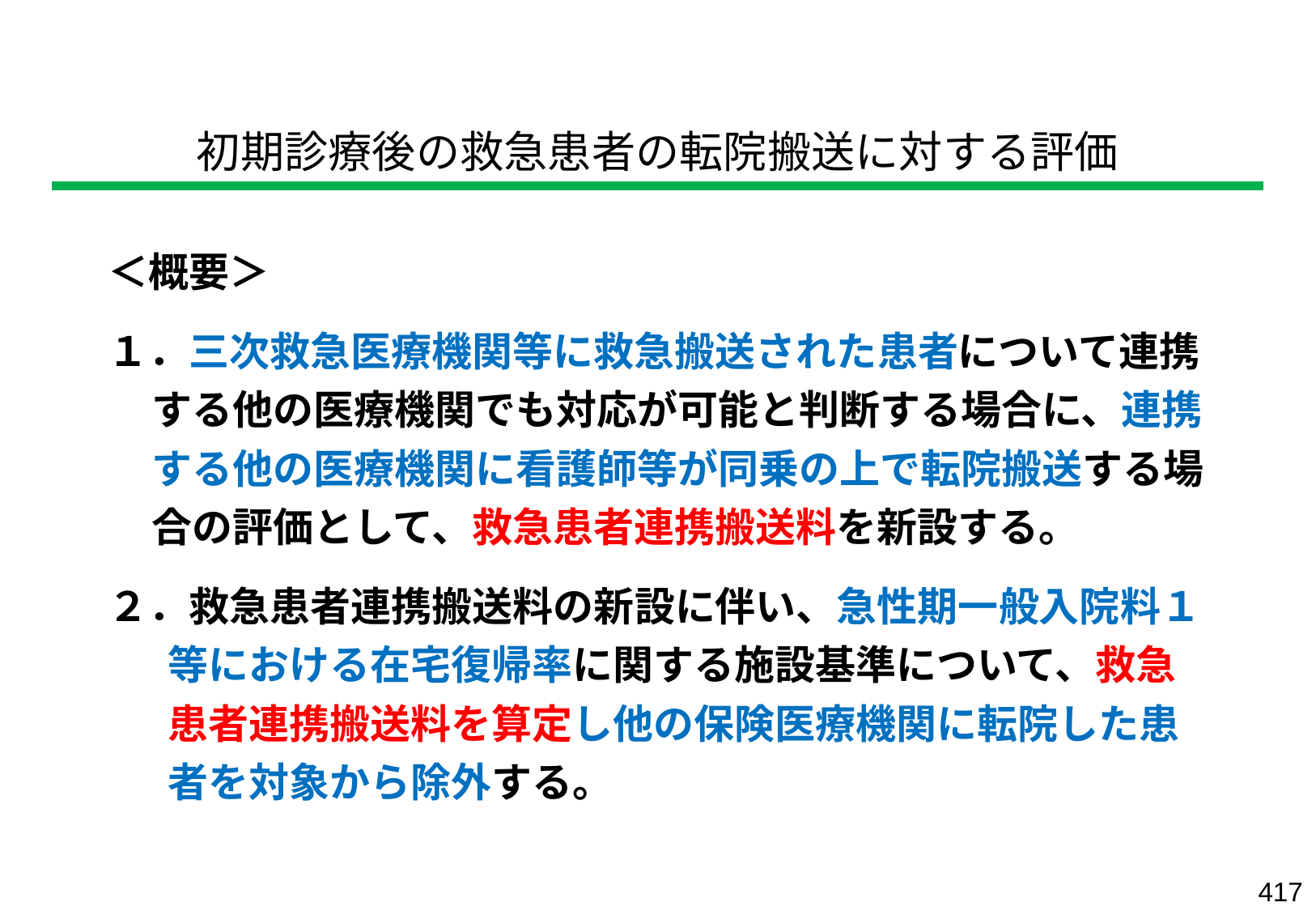

| 初期診療後の救急患者の転院搬送に対する評価 |
| --- |
| ＜概要＞ １．三次救急医療機関等に救急搬送された患者について連携する他の医療機関でも対応が可能と判断する場合に、連携する他の医療機関に看護師等が同乗の上で転院搬送する場合の評価として、救急患者連携搬送料を新設する。 ２．救急患者連携搬送料の新設に伴い、急性期一般入院料１等における在宅復帰率に関する施設基準について、救急患者連携搬送料を算定し他の保険医療機関に転院した患者を対象から除外する。 |
| --- |
417